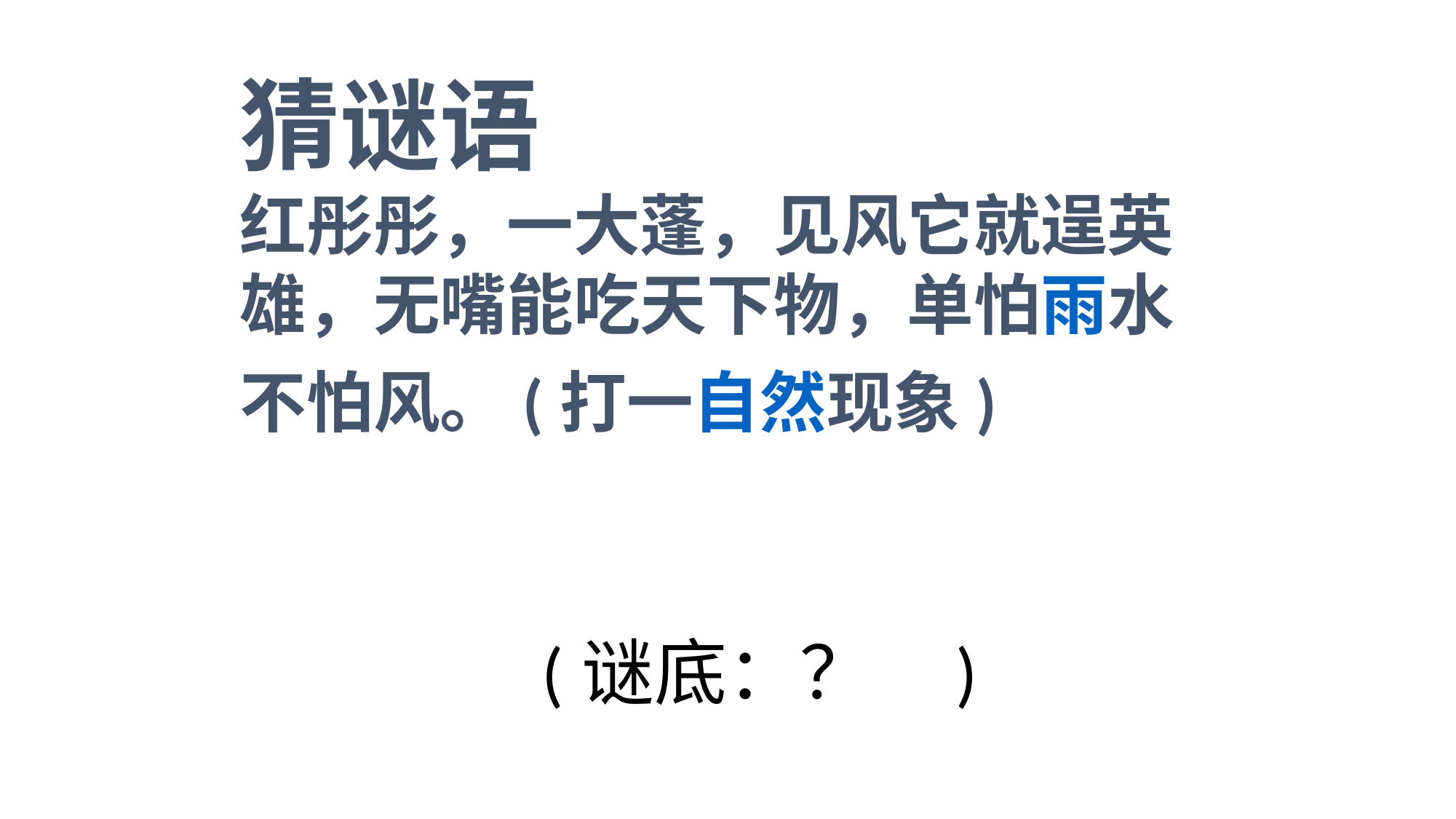

猜谜语
红彤彤，一大蓬，见风它就逞英雄，无嘴能吃天下物，单怕雨水不怕风。(打一自然现象)
(谜底：？    )